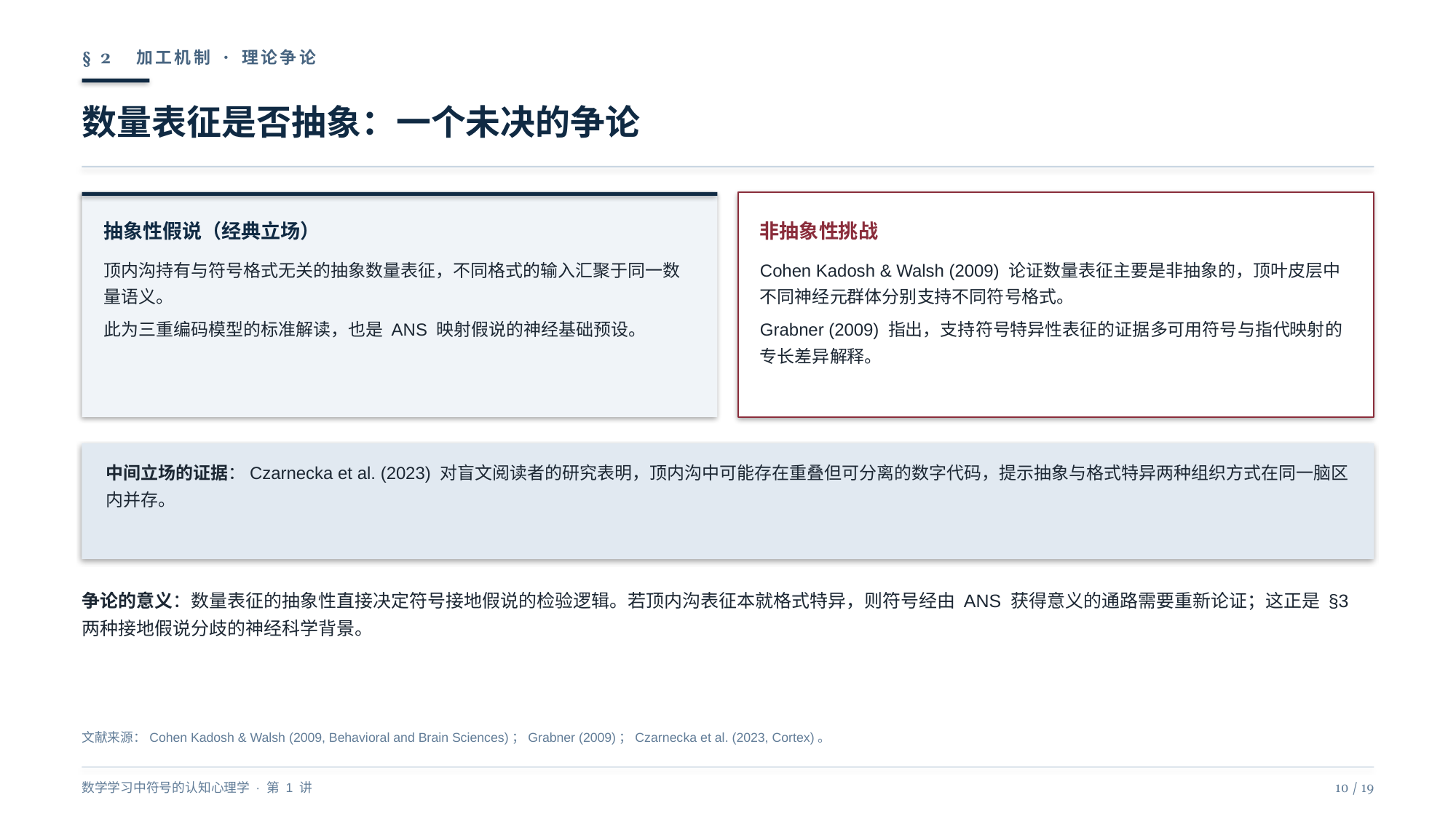

§ 2　加工机制 · 理论争论

数量表征是否抽象：一个未决的争论

抽象性假说（经典立场）
非抽象性挑战
顶内沟持有与符号格式无关的抽象数量表征，不同格式的输入汇聚于同一数量语义。
此为三重编码模型的标准解读，也是 ANS 映射假说的神经基础预设。
Cohen Kadosh & Walsh (2009) 论证数量表征主要是非抽象的，顶叶皮层中不同神经元群体分别支持不同符号格式。
Grabner (2009) 指出，支持符号特异性表征的证据多可用符号与指代映射的专长差异解释。

中间立场的证据：Czarnecka et al. (2023) 对盲文阅读者的研究表明，顶内沟中可能存在重叠但可分离的数字代码，提示抽象与格式特异两种组织方式在同一脑区内并存。
争论的意义：数量表征的抽象性直接决定符号接地假说的检验逻辑。若顶内沟表征本就格式特异，则符号经由 ANS 获得意义的通路需要重新论证；这正是 §3 两种接地假说分歧的神经科学背景。
文献来源：Cohen Kadosh & Walsh (2009, Behavioral and Brain Sciences)；Grabner (2009)；Czarnecka et al. (2023, Cortex)。

数学学习中符号的认知心理学 · 第 1 讲
10 / 19